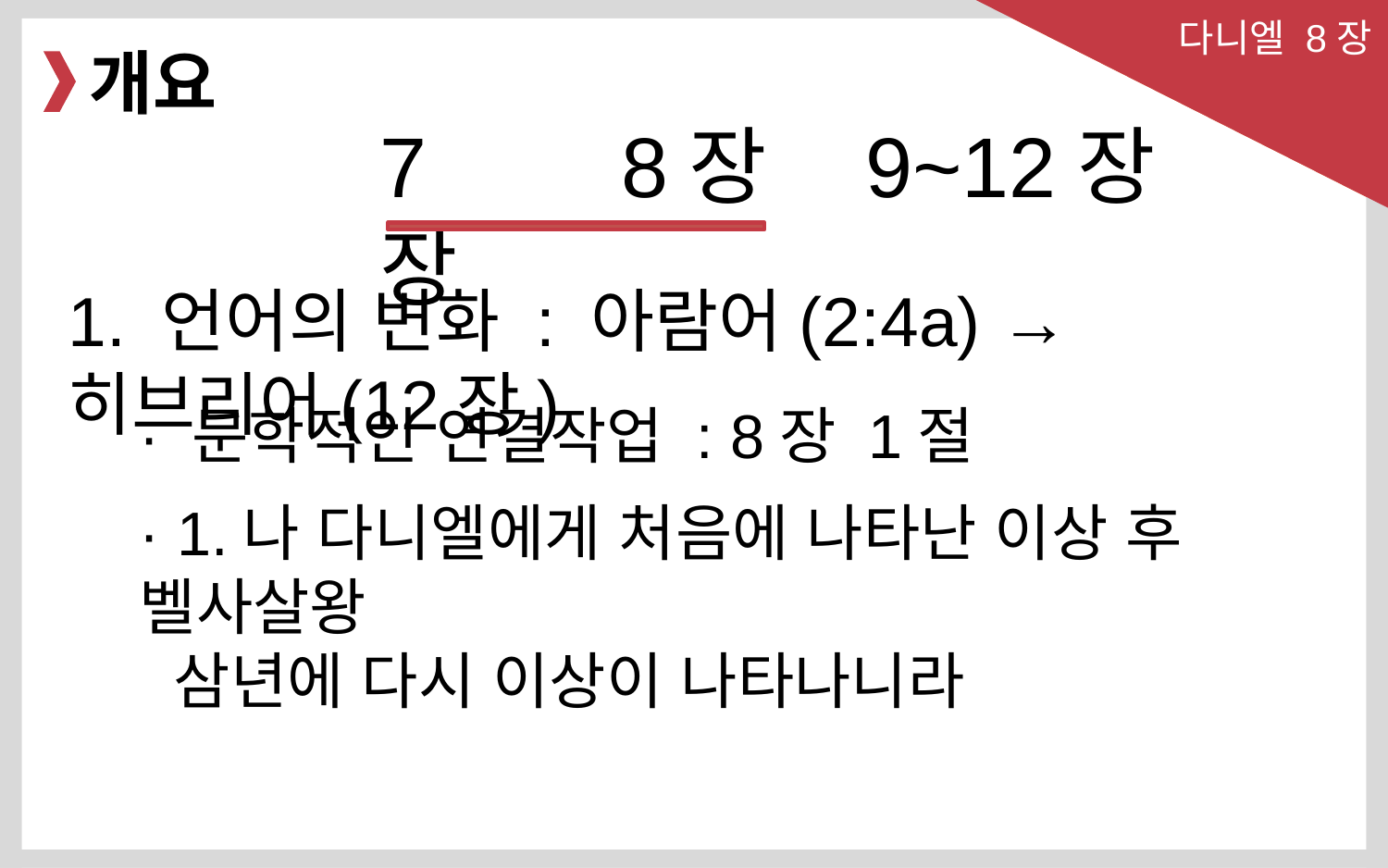

다니엘 8장
개요

7장
9~12장
8장

1. 언어의 변화 : 아람어(2:4a) → 히브리어(12장)
· 문학적인 연결작업 : 8장 1절
· 1.나 다니엘에게 처음에 나타난 이상 후 벨사살왕
  삼년에 다시 이상이 나타나니라